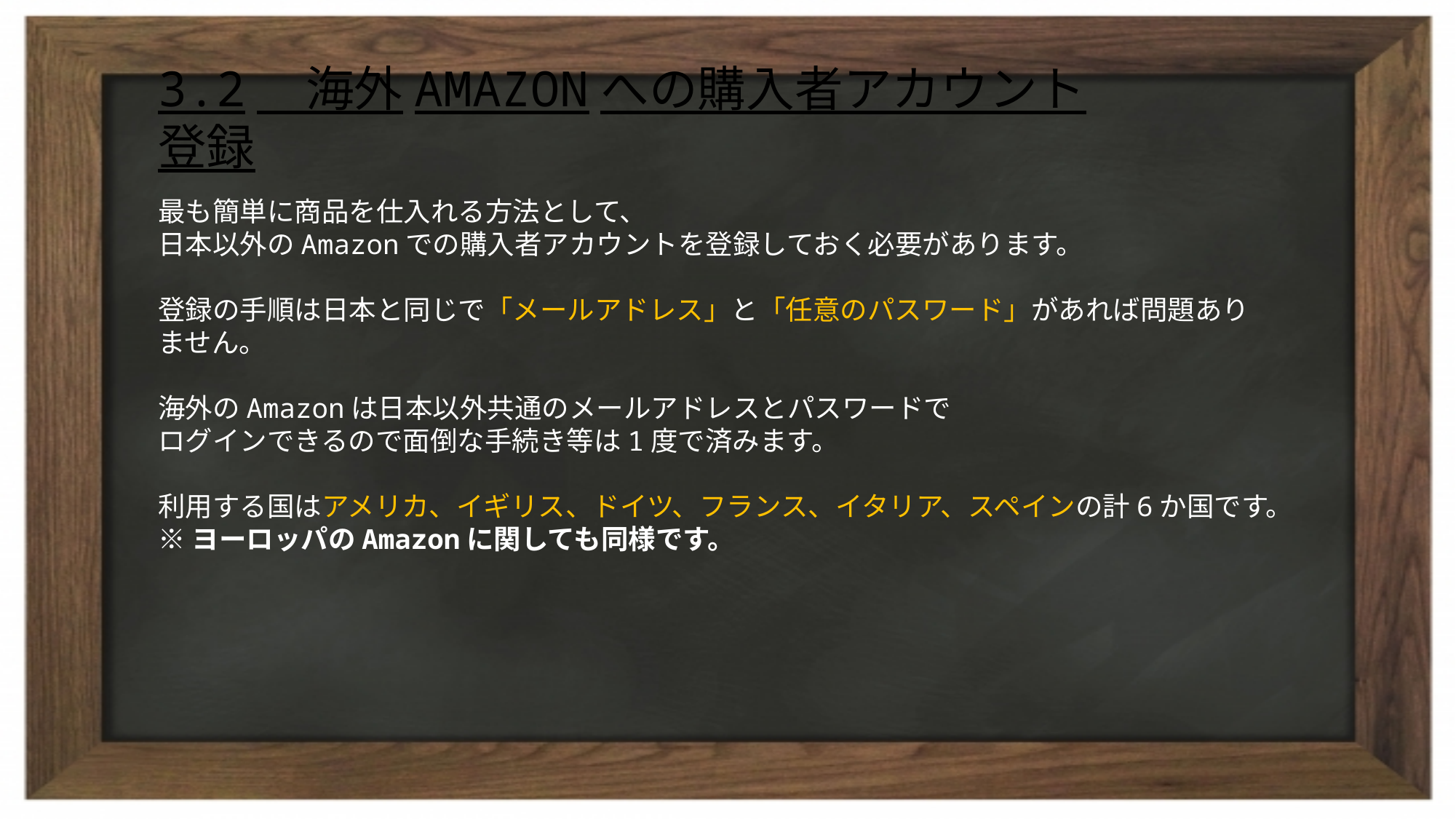

# 3.2　海外Amazonへの購入者アカウント登録
最も簡単に商品を仕入れる方法として、
日本以外のAmazonでの購入者アカウントを登録しておく必要があります。

登録の手順は日本と同じで「メールアドレス」と「任意のパスワード」があれば問題ありません。

海外のAmazonは日本以外共通のメールアドレスとパスワードで
ログインできるので面倒な手続き等は1度で済みます。

利用する国はアメリカ、イギリス、ドイツ、フランス、イタリア、スペインの計6か国です。
※ヨーロッパのAmazonに関しても同様です。